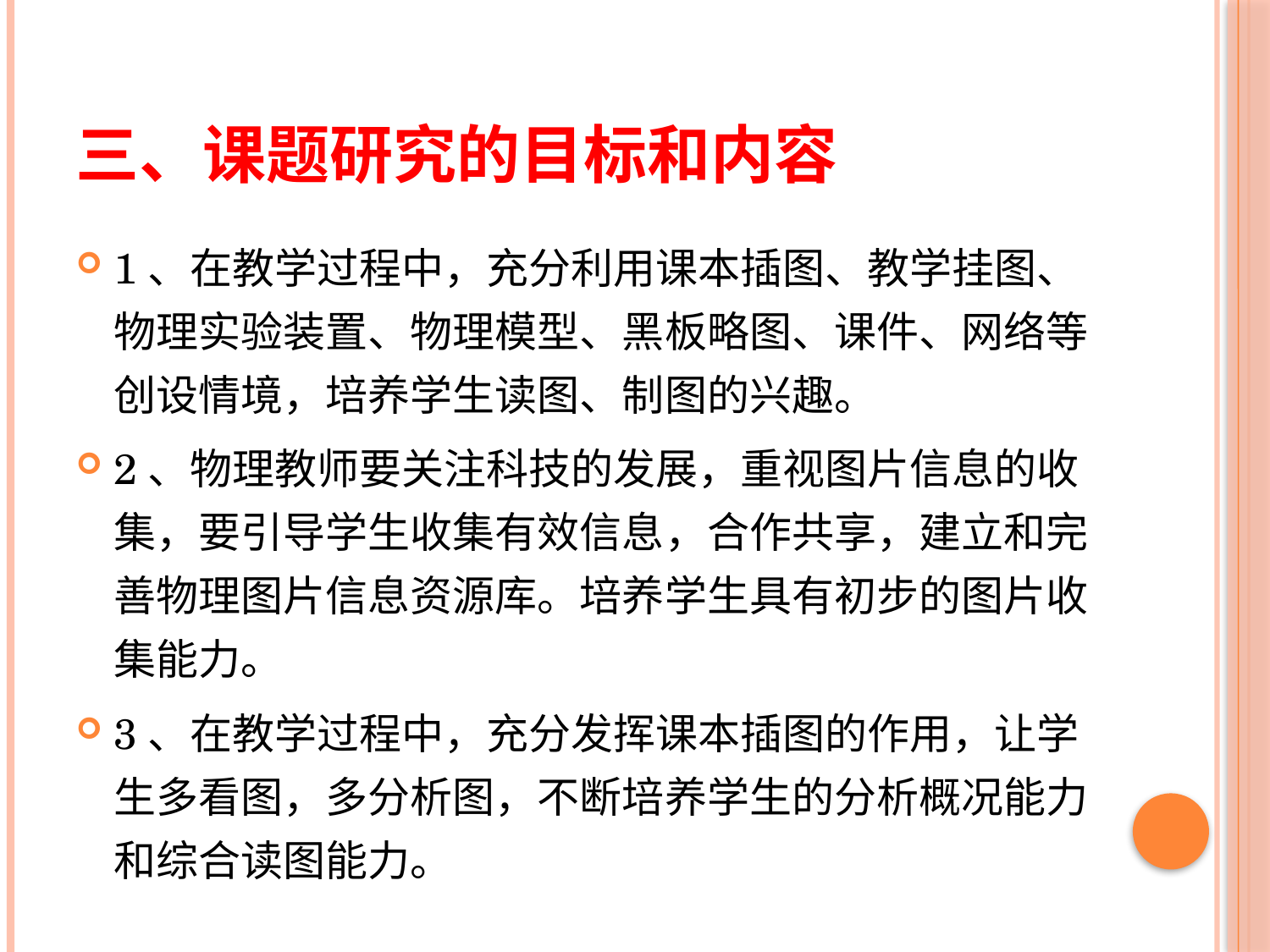

# 三、课题研究的目标和内容
1、在教学过程中，充分利用课本插图、教学挂图、物理实验装置、物理模型、黑板略图、课件、网络等创设情境，培养学生读图、制图的兴趣。
2、物理教师要关注科技的发展，重视图片信息的收集，要引导学生收集有效信息，合作共享，建立和完善物理图片信息资源库。培养学生具有初步的图片收集能力。
3、在教学过程中，充分发挥课本插图的作用，让学生多看图，多分析图，不断培养学生的分析概况能力和综合读图能力。